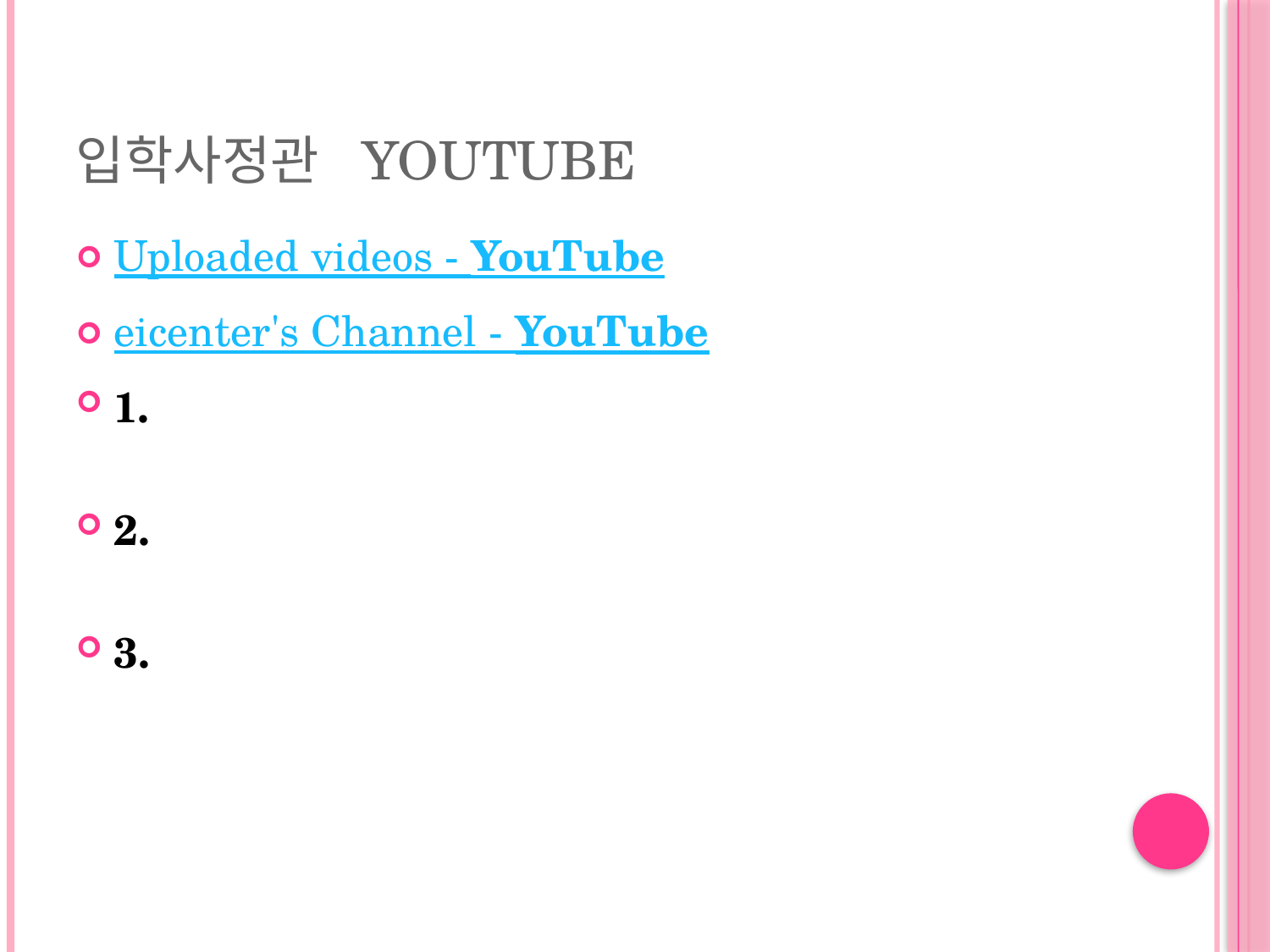

# 입학사정관  Youtube
Uploaded videos - YouTube
eicenter's Channel - YouTube
1.

2.

3.